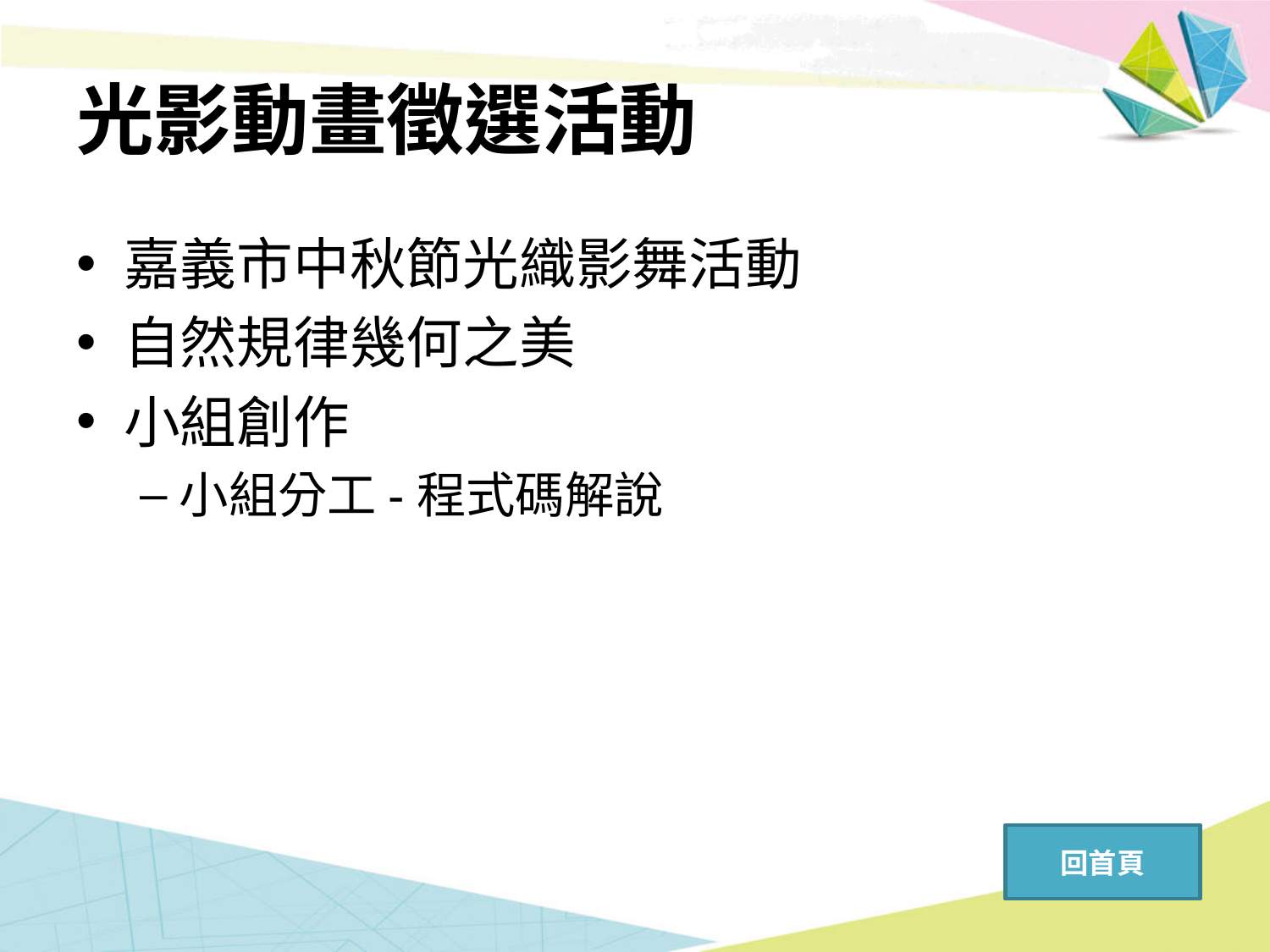

# 光影動畫徵選活動
嘉義市中秋節光織影舞活動
自然規律幾何之美
小組創作
小組分工-程式碼解說

回首頁